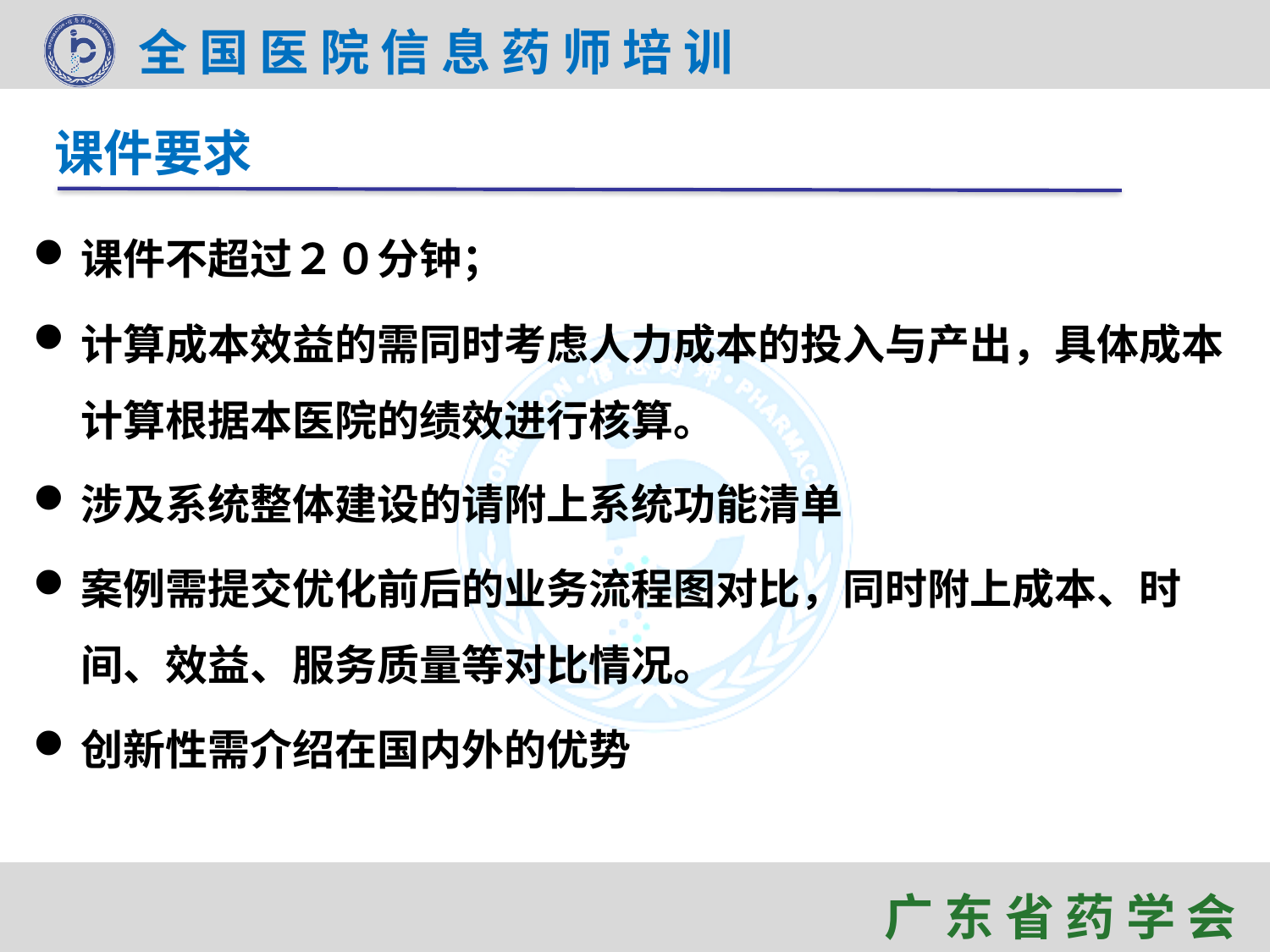

# 课件要求
课件不超过２０分钟；
计算成本效益的需同时考虑人力成本的投入与产出，具体成本计算根据本医院的绩效进行核算。
涉及系统整体建设的请附上系统功能清单
案例需提交优化前后的业务流程图对比，同时附上成本、时间、效益、服务质量等对比情况。
创新性需介绍在国内外的优势